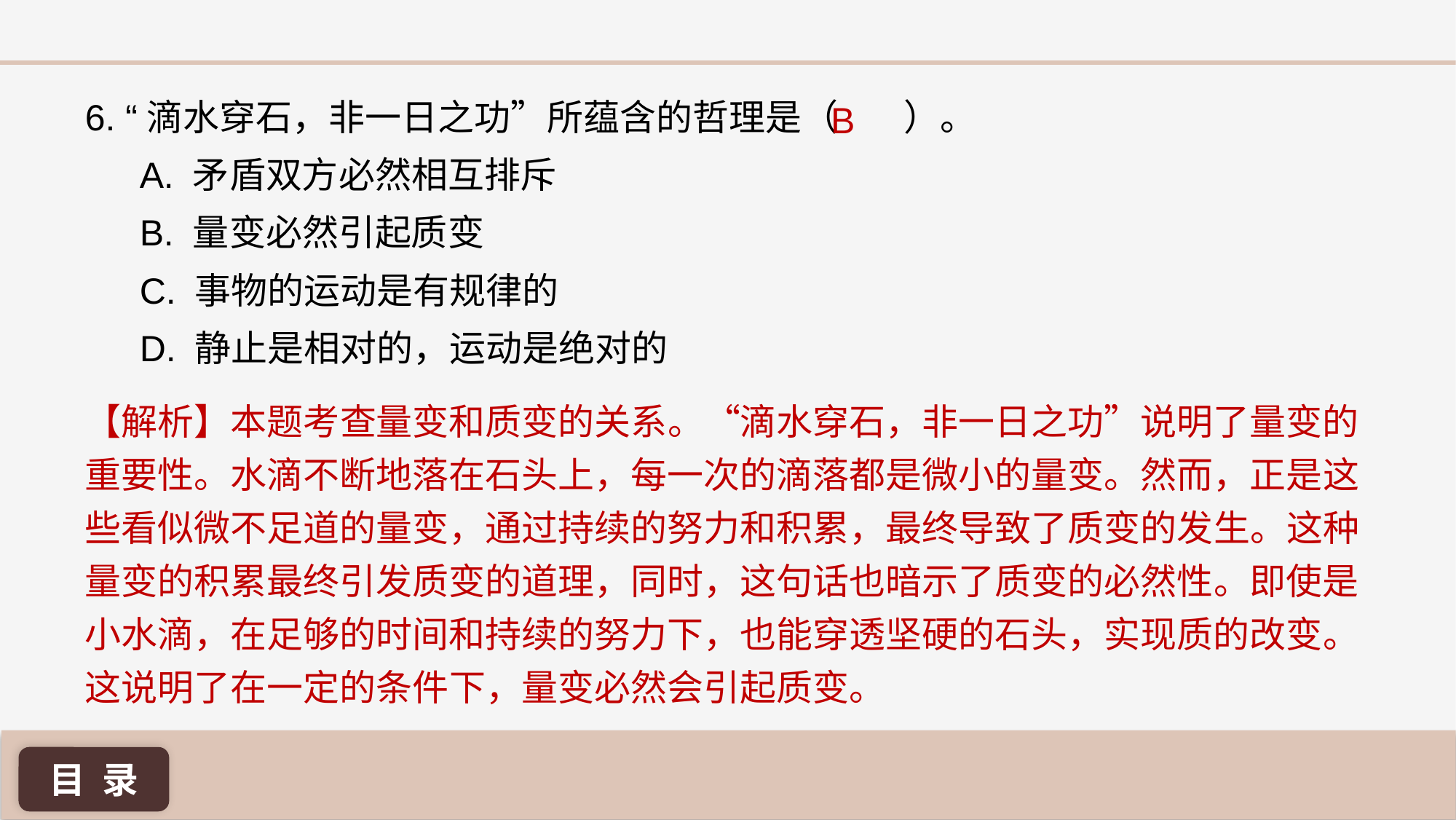

6. “滴水穿石，非一日之功”所蕴含的哲理是（        ）。
A. 矛盾双方必然相互排斥
B. 量变必然引起质变
C. 事物的运动是有规律的
D. 静止是相对的，运动是绝对的
B
【解析】本题考查量变和质变的关系。“滴水穿石，非一日之功”说明了量变的重要性。水滴不断地落在石头上，每一次的滴落都是微小的量变。然而，正是这些看似微不足道的量变，通过持续的努力和积累，最终导致了质变的发生。这种量变的积累最终引发质变的道理，同时，这句话也暗示了质变的必然性。即使是小水滴，在足够的时间和持续的努力下，也能穿透坚硬的石头，实现质的改变。这说明了在一定的条件下，量变必然会引起质变。